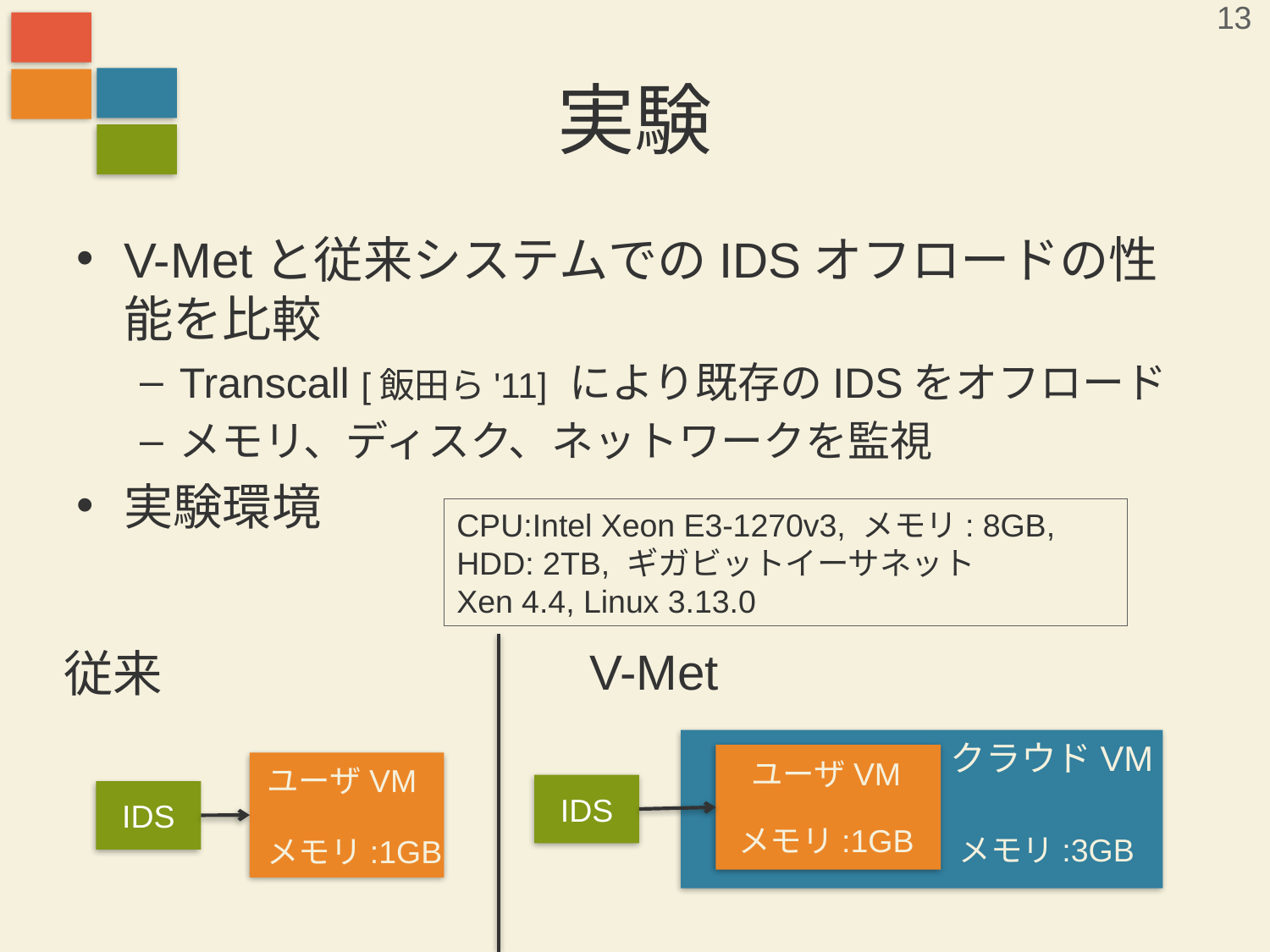

13
# 実験
V-Metと従来システムでのIDSオフロードの性能を比較
Transcall [飯田ら'11] により既存のIDSをオフロード
メモリ、ディスク、ネットワークを監視
実験環境

CPU:Intel Xeon E3-1270v3, メモリ: 8GB,
HDD: 2TB, ギガビットイーサネット
Xen 4.4, Linux 3.13.0
V-Met
従来

クラウドVM

ユーザVM

ユーザVM
IDS
IDS
メモリ:1GB
メモリ:3GB
メモリ:1GB